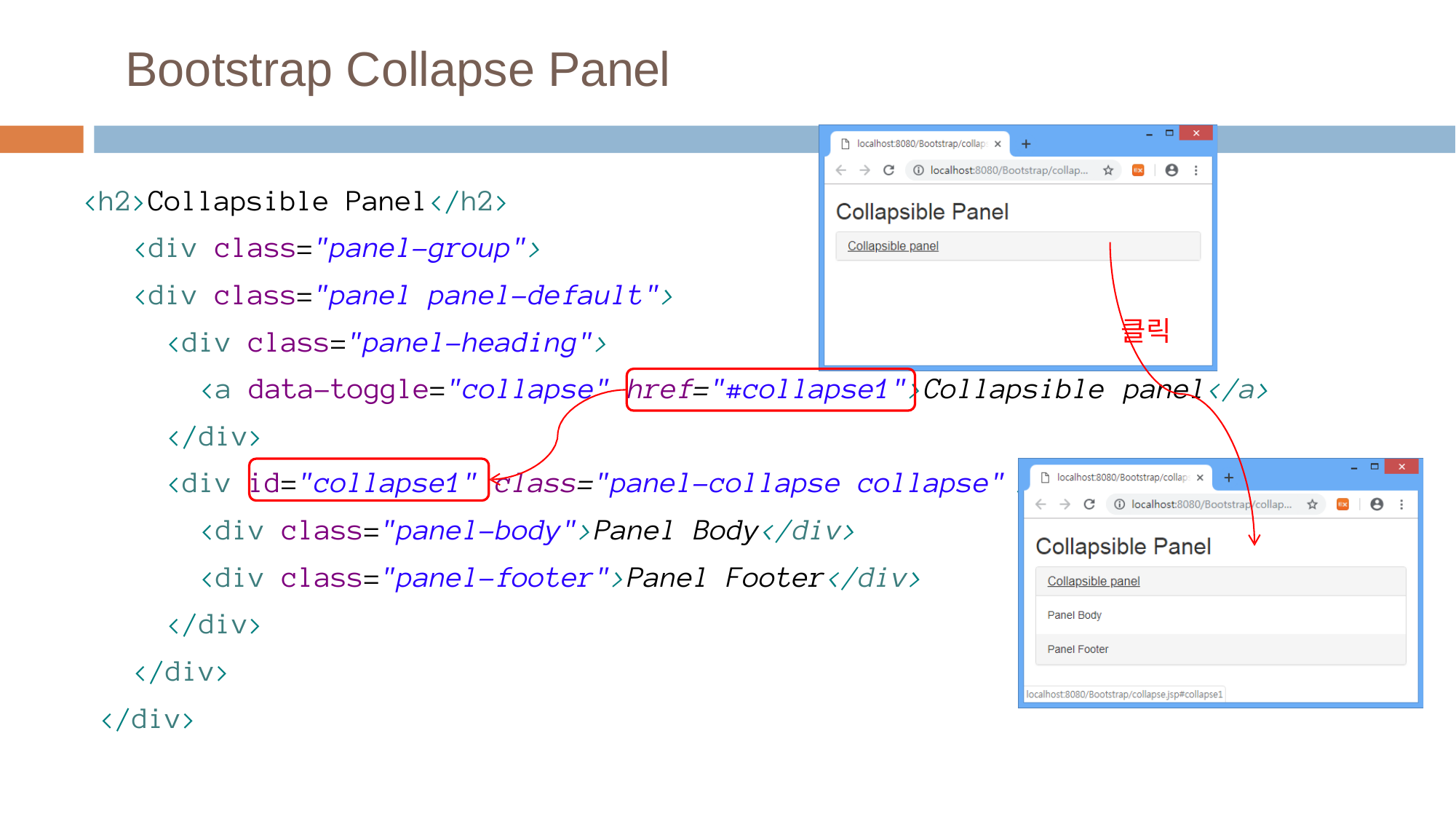

# Bootstrap Collapse Panel

<h2>Collapsible Panel</h2>
<div class="panel-group">
<div class="panel panel-default">
<div class="panel-heading">

클릭
<a data-toggle="collapse" href="#collapse1">Collapsible panel</a>
</div>
<div id="collapse1" class="panel-collapse collapse"
<div class="panel-body">Panel Body</div>
<div class="panel-footer">Panel Footer</div>
</div>
</div>
</div>

>